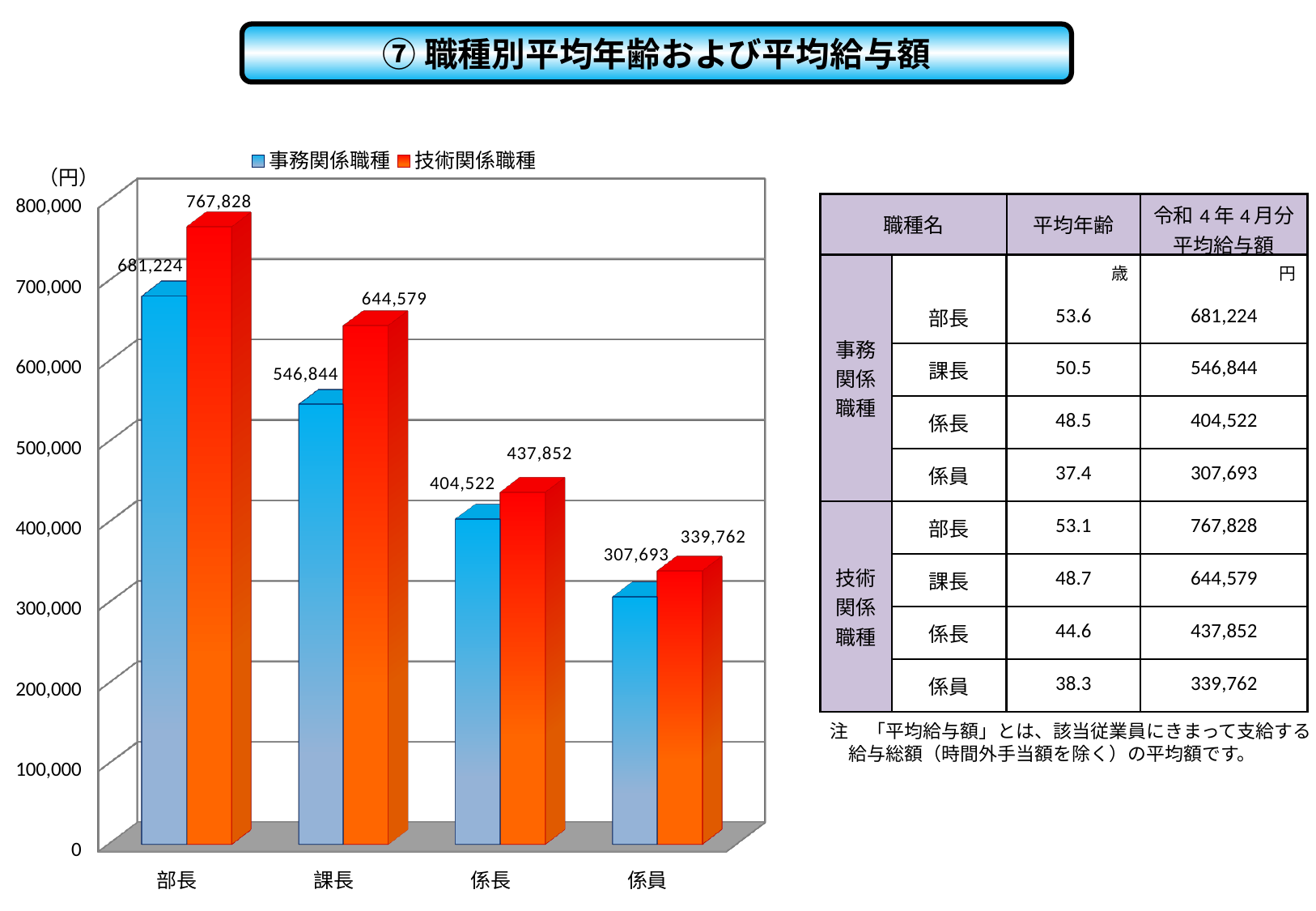

⑦職種別平均年齢および平均給与額

[unsupported chart]

（円）
| 職種名 |  | 平均年齢 | 令和4年4月分 平均給与額 |
| --- | --- | --- | --- |
| 事務関係職種 |  | 歳 | 円 |
|  | 部長 | 53.6 | 681,224 |
|  | 課長 | 50.5 | 546,844 |
|  | 係長 | 48.5 | 404,522 |
|  | 係員 | 37.4 | 307,693 |
| 技術関係職種 | 部長 | 53.1 | 767,828 |
|  | 課長 | 48.7 | 644,579 |
|  | 係長 | 44.6 | 437,852 |
|  | 係員 | 38.3 | 339,762 |
注　「平均給与額」とは、該当従業員にきまって支給する
　給与総額（時間外手当額を除く）の平均額です。